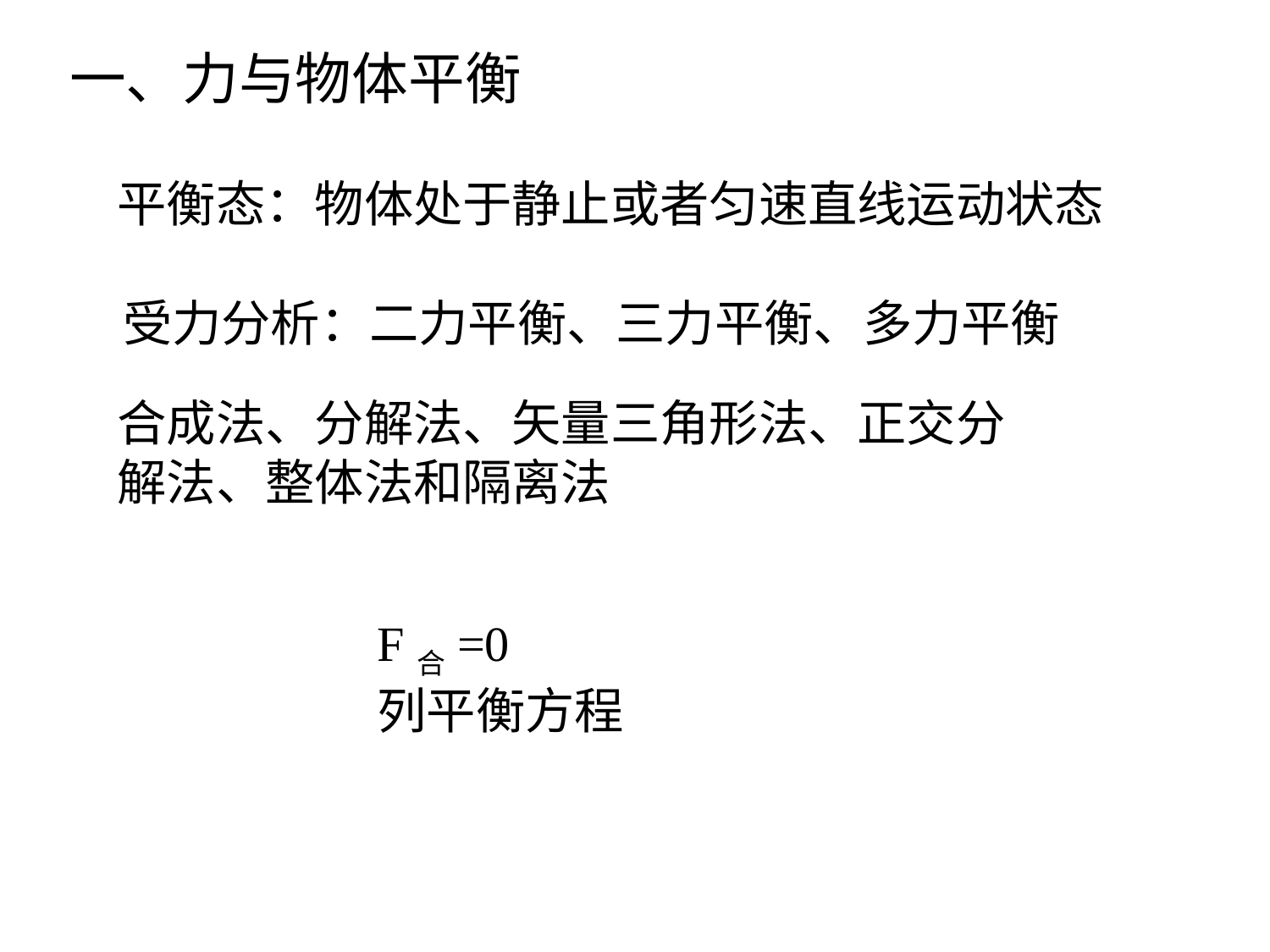

一、力与物体平衡
平衡态：物体处于静止或者匀速直线运动状态
受力分析：二力平衡、三力平衡、多力平衡
合成法、分解法、矢量三角形法、正交分解法、整体法和隔离法
F合=0
列平衡方程